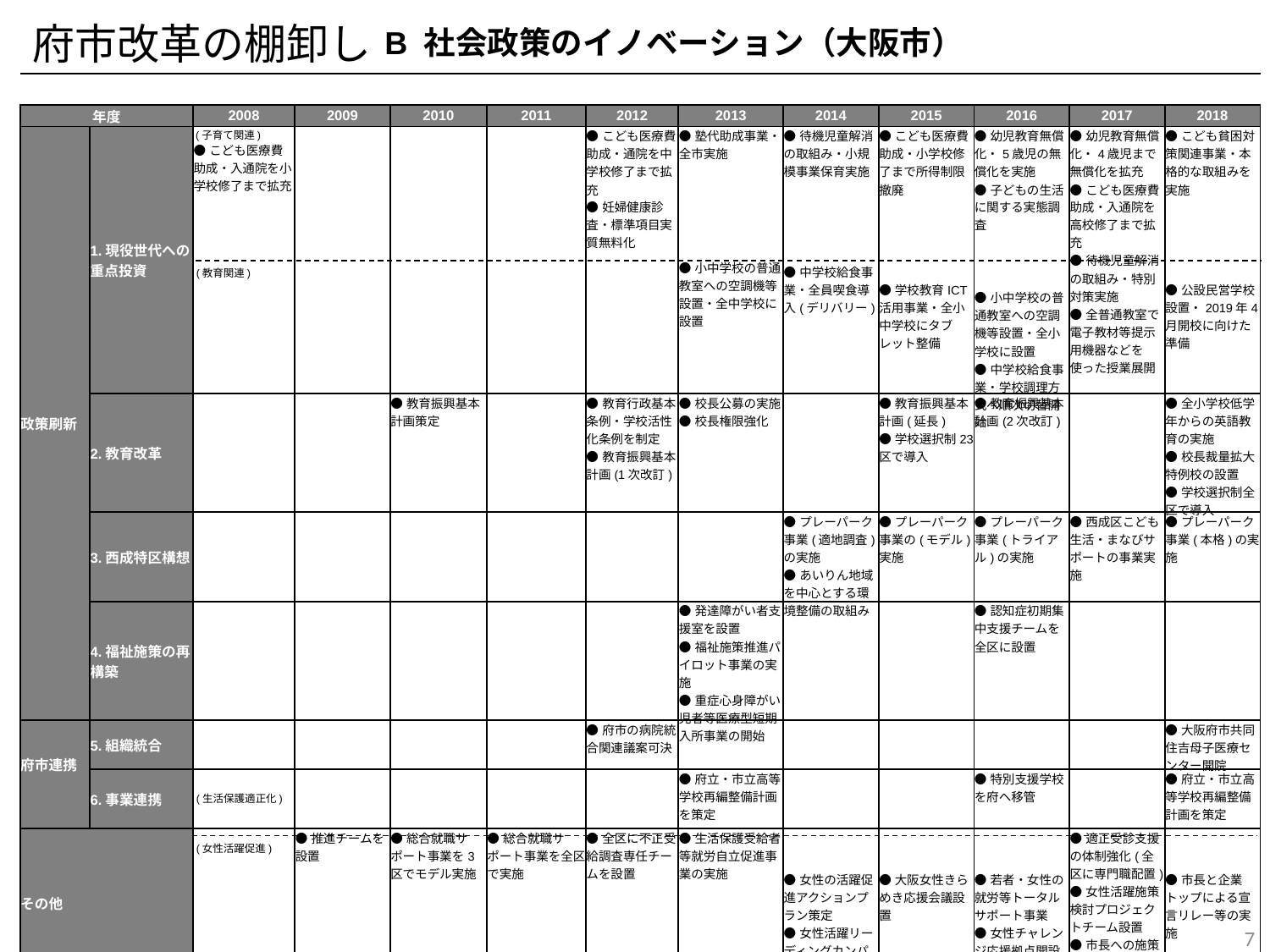

府市改革の棚卸し
B 社会政策のイノベーション（大阪市）
| 年度 |  | 2008 | 2009 | 2010 | 2011 | 2012 | 2013 | 2014 | 2015 | 2016 | 2017 | 2018 |
| --- | --- | --- | --- | --- | --- | --- | --- | --- | --- | --- | --- | --- |
| 政策刷新 | 1.現役世代への重点投資 | ●こども医療費助成・入通院を小学校修了まで拡充 |  |  |  | ●こども医療費助成・通院を中学校修了まで拡充 ●妊婦健康診査・標準項目実質無料化 | ●塾代助成事業・全市実施 ●小中学校の普通教室への空調機等設置・全中学校に設置 | ●待機児童解消の取組み・小規模事業保育実施 ●中学校給食事業・全員喫食導入(デリバリー) | ●こども医療費助成・小学校修了まで所得制限撤廃 ●学校教育ICT活用事業・全小中学校にタブレット整備 | ●幼児教育無償化・5歳児の無償化を実施 ●子どもの生活に関する実態調査 ●小中学校の普通教室への空調機等設置・全小学校に設置 ●中学校給食事業・学校調理方式へ順次切替開始 | ●幼児教育無償化・4歳児まで無償化を拡充 ●こども医療費助成・入通院を高校修了まで拡充 ●待機児童解消の取組み・特別対策実施 ●全普通教室で電子教材等提示用機器などを使った授業展開 | ●こども貧困対策関連事業・本格的な取組みを実施 ●公設民営学校設置・2019年4月開校に向けた準備 |
|  | 2.教育改革 |  |  | ●教育振興基本計画策定 |  | ●教育行政基本条例・学校活性化条例を制定 ●教育振興基本計画(1次改訂) | ●校長公募の実施 ●校長権限強化 |  | ●教育振興基本計画(延長) ●学校選択制23区で導入 | ●教育振興基本計画(2次改訂) |  | ●全小学校低学年からの英語教育の実施 ●校長裁量拡大特例校の設置 ●学校選択制全区で導入 |
|  | 3.西成特区構想 |  |  |  |  |  |  | ●プレーパーク事業(適地調査)の実施 ●あいりん地域を中心とする環境整備の取組み | ●プレーパーク事業の(モデル)実施 | ●プレーパーク事業(トライアル)の実施 | ●西成区こども生活・まなびサポートの事業実施 | ●プレーパーク事業(本格)の実施 |
|  | 4.福祉施策の再構築 |  |  |  |  |  | ●発達障がい者支援室を設置 ●福祉施策推進パイロット事業の実施 ●重症心身障がい児者等医療型短期入所事業の開始 |  |  | ●認知症初期集中支援チームを全区に設置 |  |  |
| 府市連携 | 5.組織統合 |  |  |  |  | ●府市の病院統合関連議案可決 |  |  |  |  |  | ●大阪府市共同住吉母子医療センター開院 |
|  | 6.事業連携 |  |  |  |  |  | ●府立・市立高等学校再編整備計画を策定 |  |  | ●特別支援学校を府へ移管 |  | ●府立・市立高等学校再編整備計画を策定 |
| その他 |  |  | ●推進チームを設置 | ●総合就職サポート事業を3区でモデル実施 | ●総合就職サポート事業を全区で実施 | ●全区に不正受給調査専任チームを設置 | ●生活保護受給者等就労自立促進事業の実施 | ●女性の活躍促進アクションプラン策定 ●女性活躍リーディングカンパニー認証制度の実施 | ●大阪女性きらめき応援会議設置 | ●若者・女性の就労等トータルサポート事業 ●女性チャレンジ応援拠点開設 | ●適正受診支援の体制強化(全区に専門職配置) ●女性活躍施策検討プロジェクトチーム設置 ●市長への施策提言 | ●市長と企業トップによる宣言リレー等の実施 |
(子育て関連)
(教育関連)
(生活保護適正化)
(女性活躍促進)
7